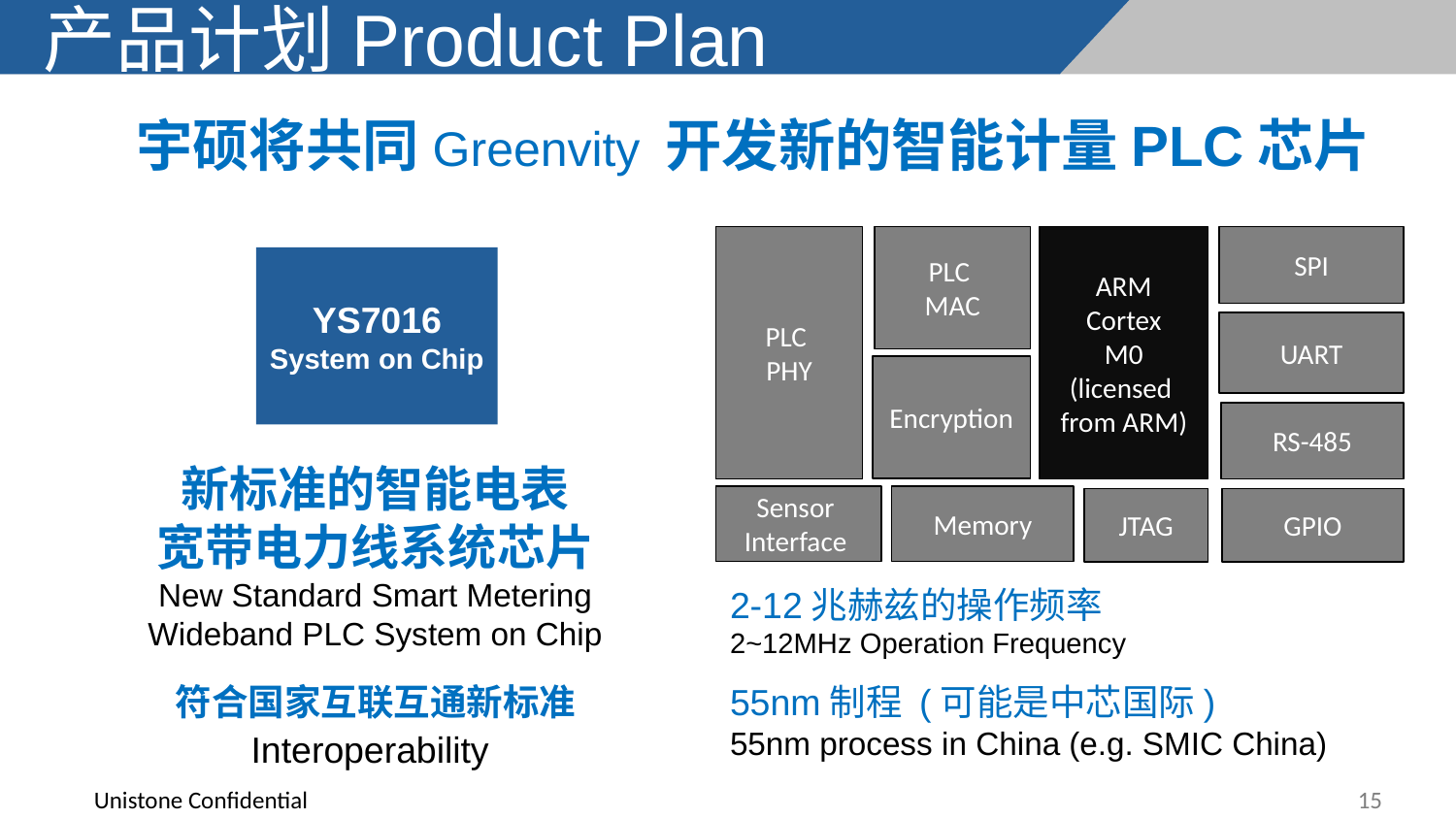

# 产品计划Product Plan
宇硕将共同Greenvity 开发新的智能计量PLC芯片
PLC
PHY
PLC
MAC
ARM
Cortex
M0
(licensed
from ARM)
SPI
UART
Encryption
RS-485
Sensor
Interface
Memory
JTAG
GPIO
YS7016
System on Chip
新标准的智能电表
宽带电力线系统芯片
New Standard Smart Metering
Wideband PLC System on Chip

符合国家互联互通新标准
Interoperability
2-12兆赫兹的操作频率
2~12MHz Operation Frequency

55nm制程 (可能是中芯国际)
55nm process in China (e.g. SMIC China)
15